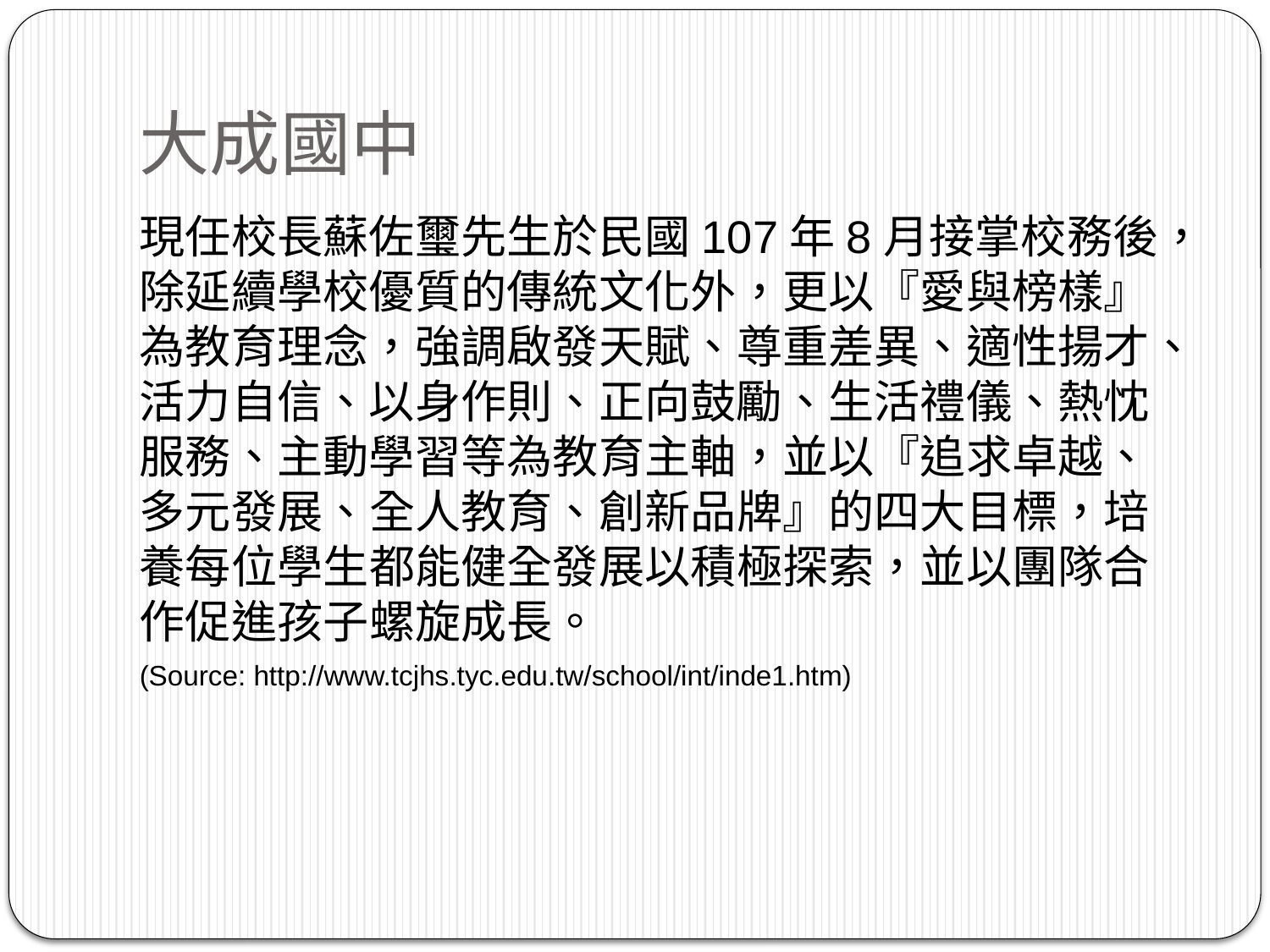

# 大成國中
現任校長蘇佐璽先生於民國107年8月接掌校務後，除延續學校優質的傳統文化外，更以『愛與榜樣』為教育理念，強調啟發天賦、尊重差異、適性揚才、活力自信、以身作則、正向鼓勵、生活禮儀、熱忱服務、主動學習等為教育主軸，並以『追求卓越、多元發展、全人教育、創新品牌』的四大目標，培養每位學生都能健全發展以積極探索，並以團隊合作促進孩子螺旋成長。
(Source: http://www.tcjhs.tyc.edu.tw/school/int/inde1.htm)